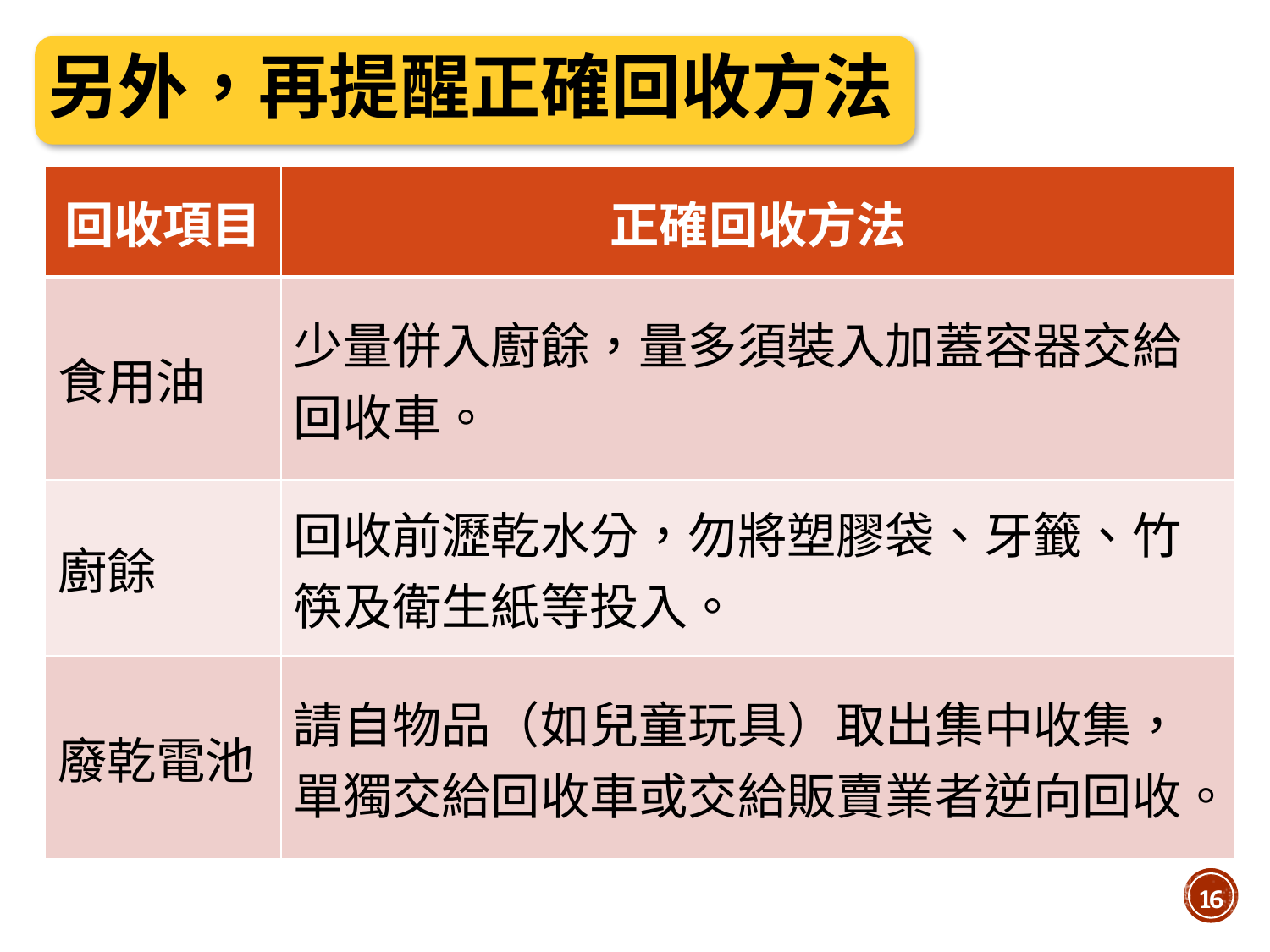

另外，再提醒正確回收方法
| 回收項目 | 正確回收方法 |
| --- | --- |
| 食用油 | 少量併入廚餘，量多須裝入加蓋容器交給回收車。 |
| 廚餘 | 回收前瀝乾水分，勿將塑膠袋、牙籤、竹筷及衛生紙等投入。 |
| 廢乾電池 | 請自物品（如兒童玩具）取出集中收集，單獨交給回收車或交給販賣業者逆向回收。 |
16